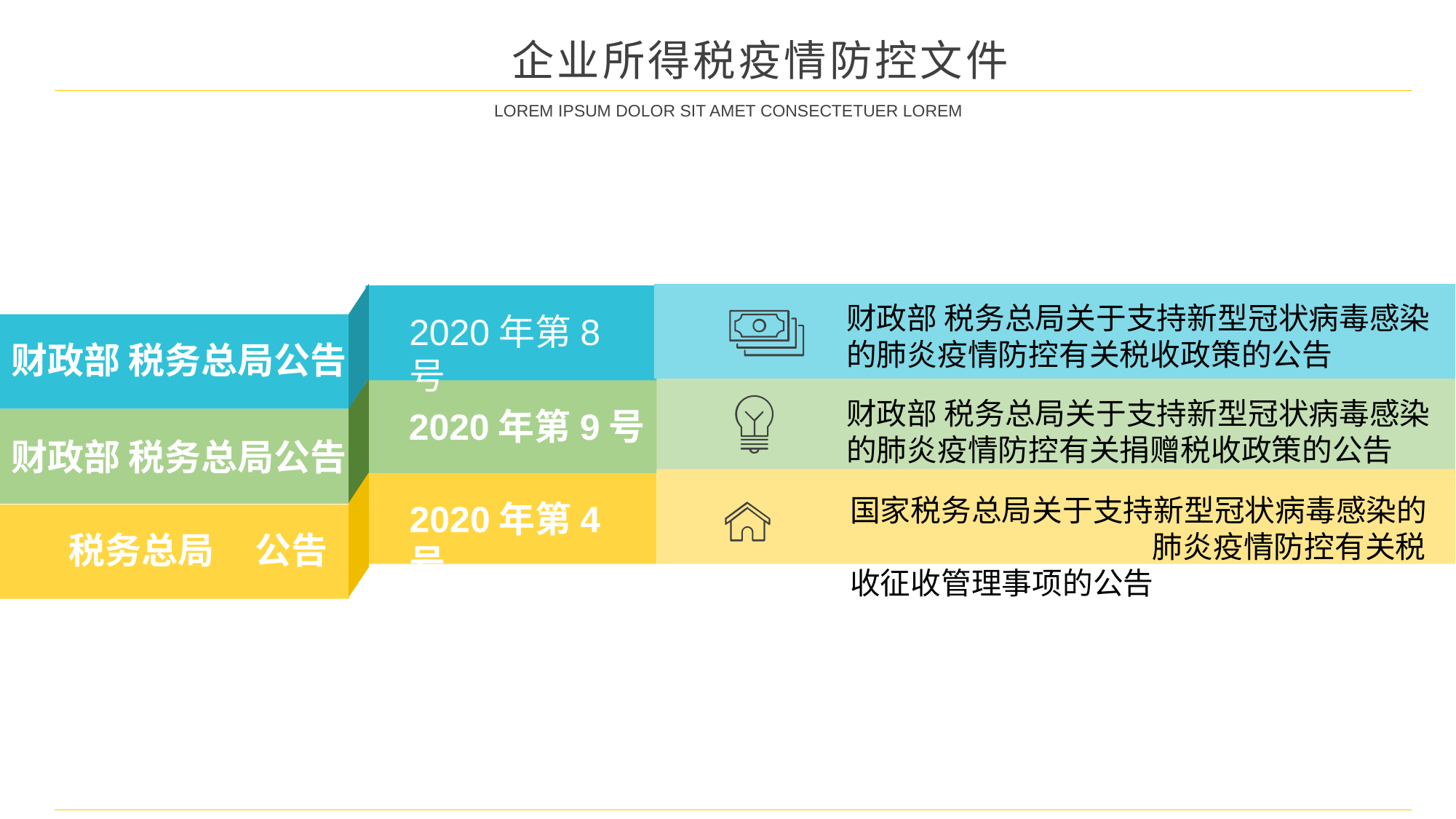

企业所得税疫情防控文件
LOREM IPSUM DOLOR SIT AMET CONSECTETUER LOREM

财政部 税务总局关于支持新型冠状病毒感染的肺炎疫情防控有关税收政策的公告
2020年第8号

财政部 税务总局公告

财政部 税务总局关于支持新型冠状病毒感染的肺炎疫情防控有关捐赠税收政策的公告

2020年第9号

财政部 税务总局公告

国家税务总局关于支持新型冠状病毒感染的                                                肺炎疫情防控有关税收征收管理事项的公告
2020年第4号

税务总局     公告

20%
点击添加标题